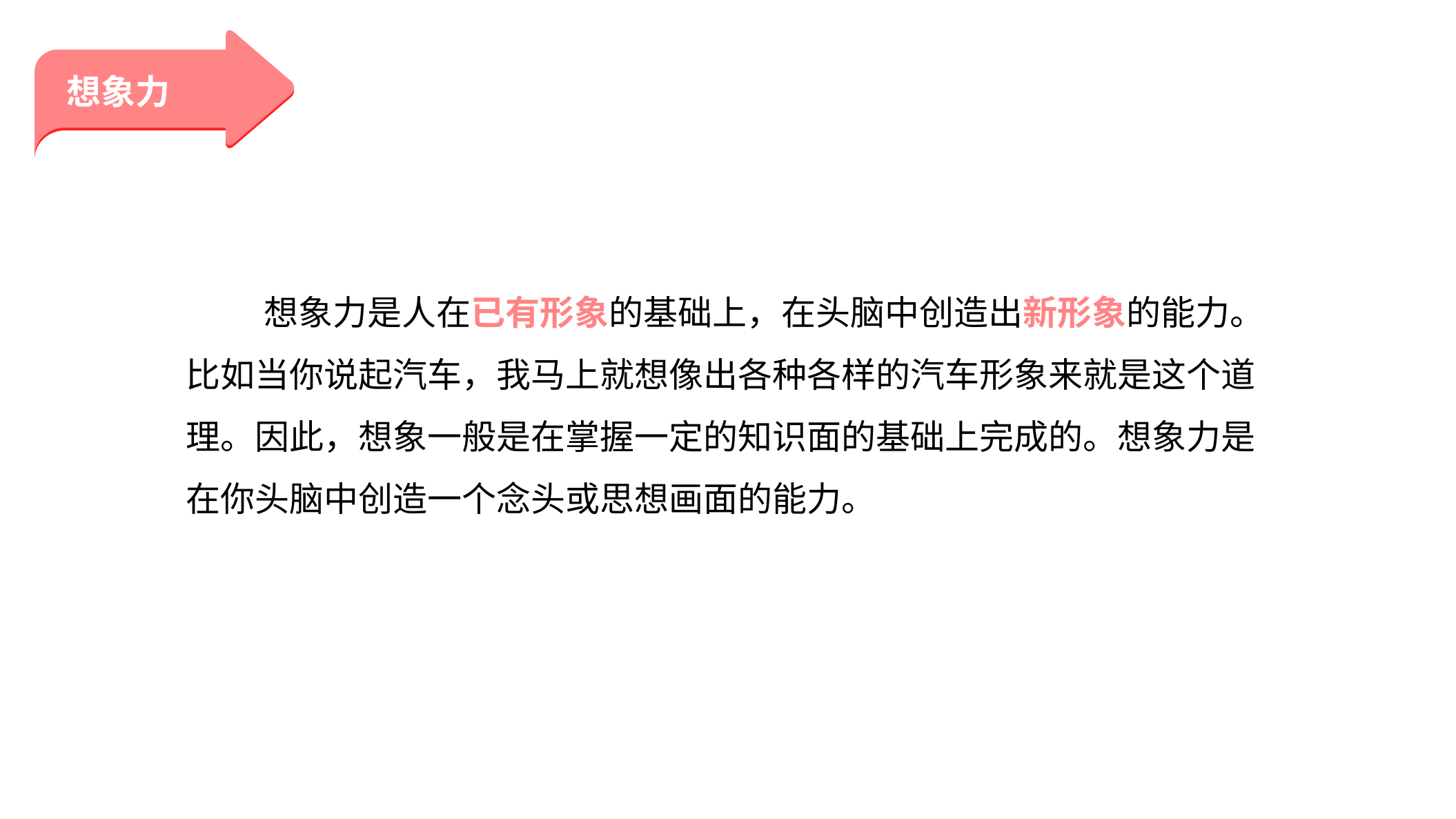

想象力
         想象力是人在已有形象的基础上，在头脑中创造出新形象的能力。比如当你说起汽车，我马上就想像出各种各样的汽车形象来就是这个道理。因此，想象一般是在掌握一定的知识面的基础上完成的。想象力是在你头脑中创造一个念头或思想画面的能力。